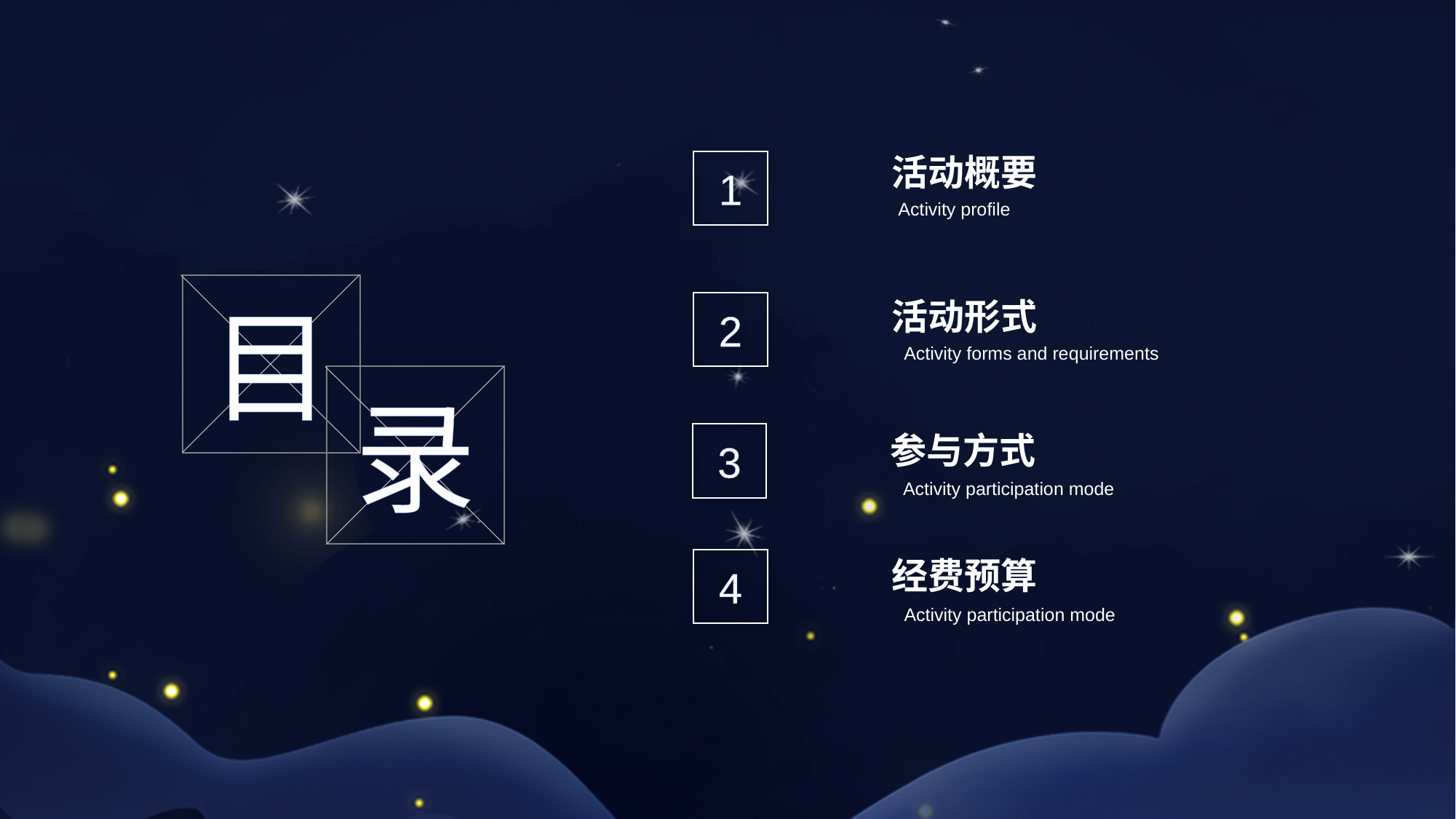

活动概要
1
Activity profile

目
活动形式
2
Activity forms and requirements

录
参与方式
3
Activity participation mode
经费预算
4
Activity participation mode